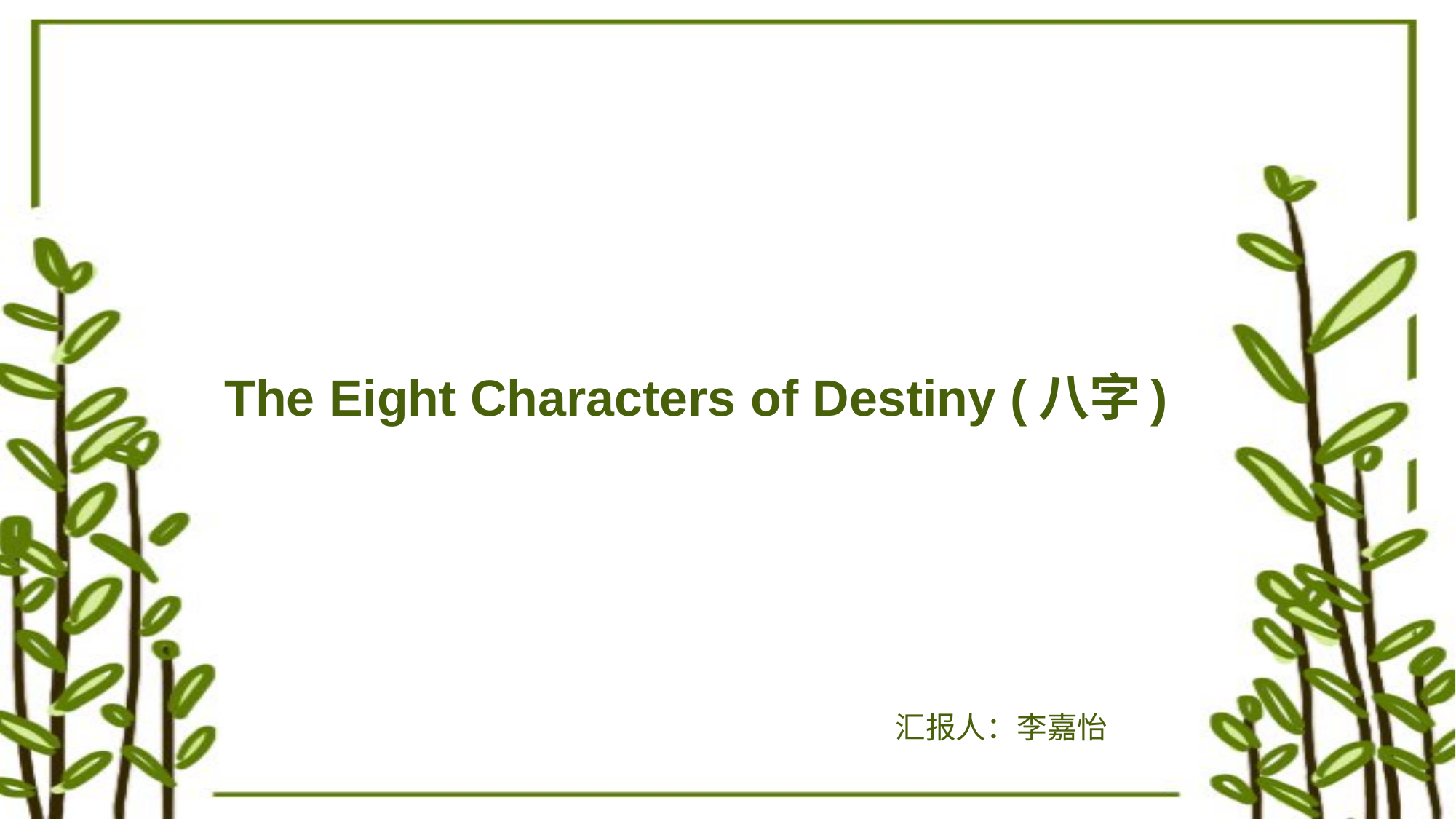

The Eight Characters of Destiny (八字)
汇报人：李嘉怡
1